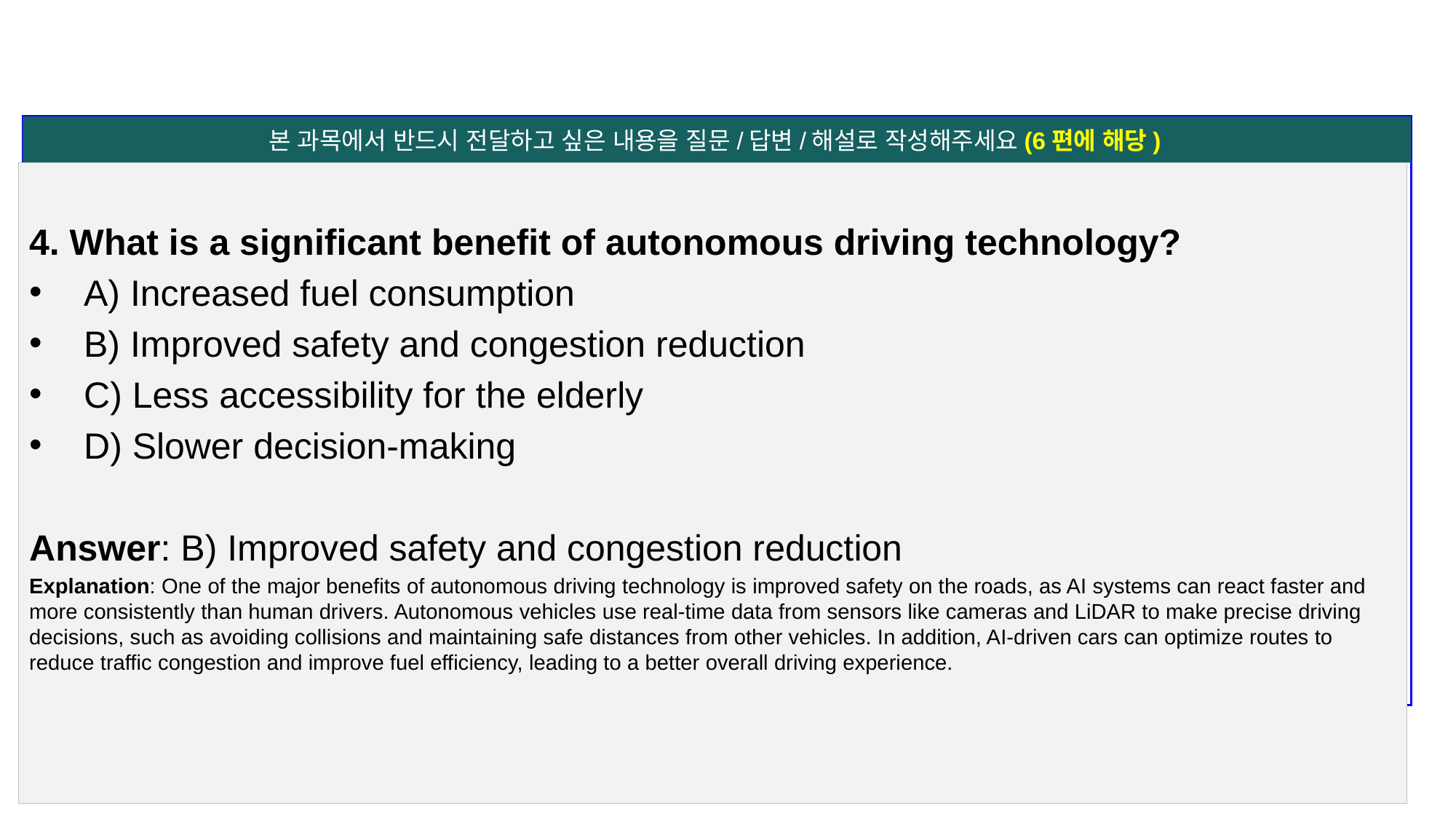

본 과목에서 반드시 전달하고 싶은 내용을 질문/답변/해설로 작성해주세요(6편에 해당)

4. What is a significant benefit of autonomous driving technology?
A) Increased fuel consumption
B) Improved safety and congestion reduction
C) Less accessibility for the elderly
D) Slower decision-making

Answer: B) Improved safety and congestion reduction
Explanation: One of the major benefits of autonomous driving technology is improved safety on the roads, as AI systems can react faster and more consistently than human drivers. Autonomous vehicles use real-time data from sensors like cameras and LiDAR to make precise driving decisions, such as avoiding collisions and maintaining safe distances from other vehicles. In addition, AI-driven cars can optimize routes to reduce traffic congestion and improve fuel efficiency, leading to a better overall driving experience.